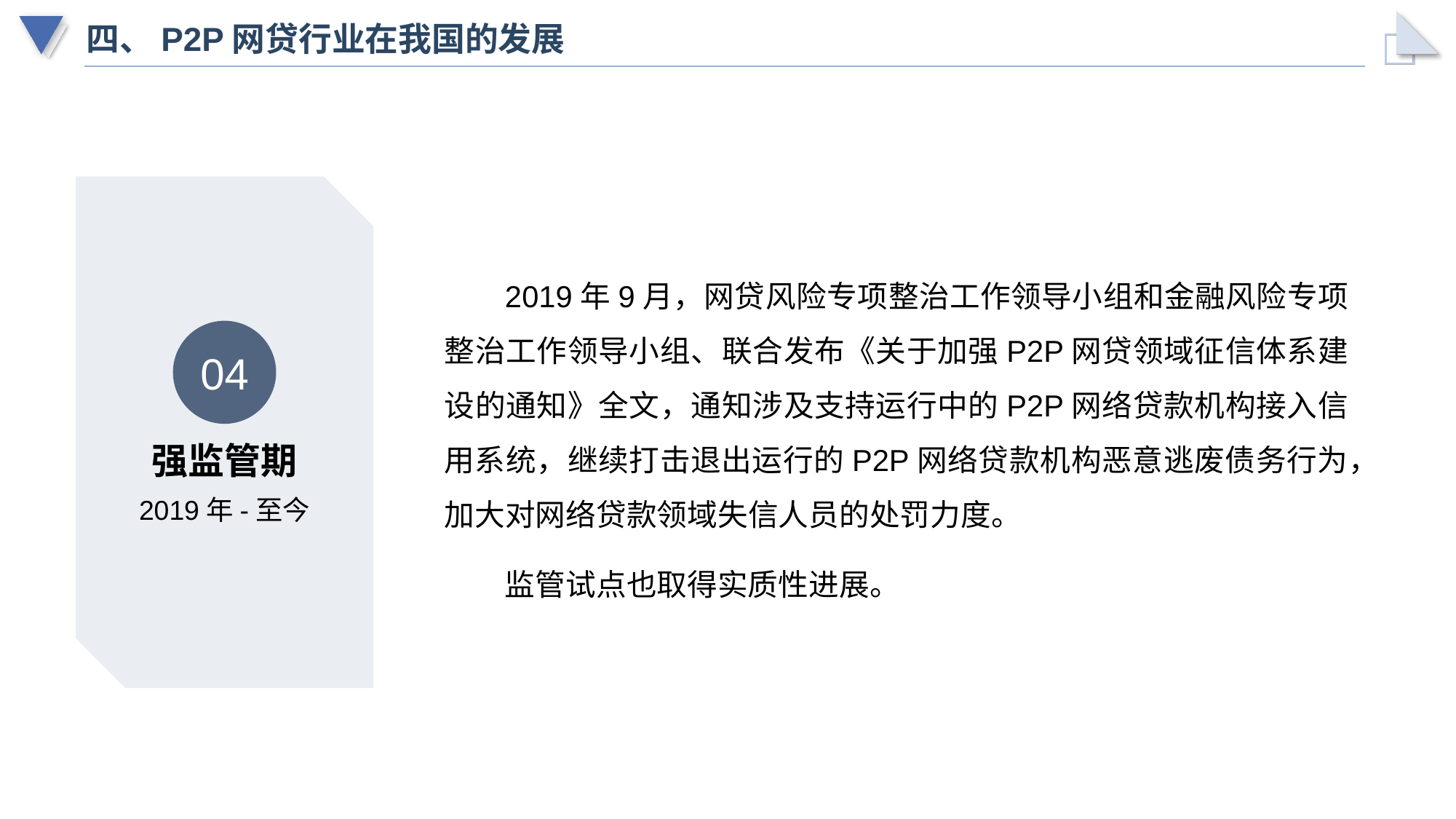

# 四、P2P网贷行业在我国的发展

2019年9月，网贷风险专项整治工作领导小组和金融风险专项整治工作领导小组、联合发布《关于加强P2P网贷领域征信体系建设的通知》全文，通知涉及支持运行中的P2P网络贷款机构接入信用系统，继续打击退出运行的P2P网络贷款机构恶意逃废债务行为，加大对网络贷款领域失信人员的处罚力度。
监管试点也取得实质性进展。
04
强监管期
2019年-至今